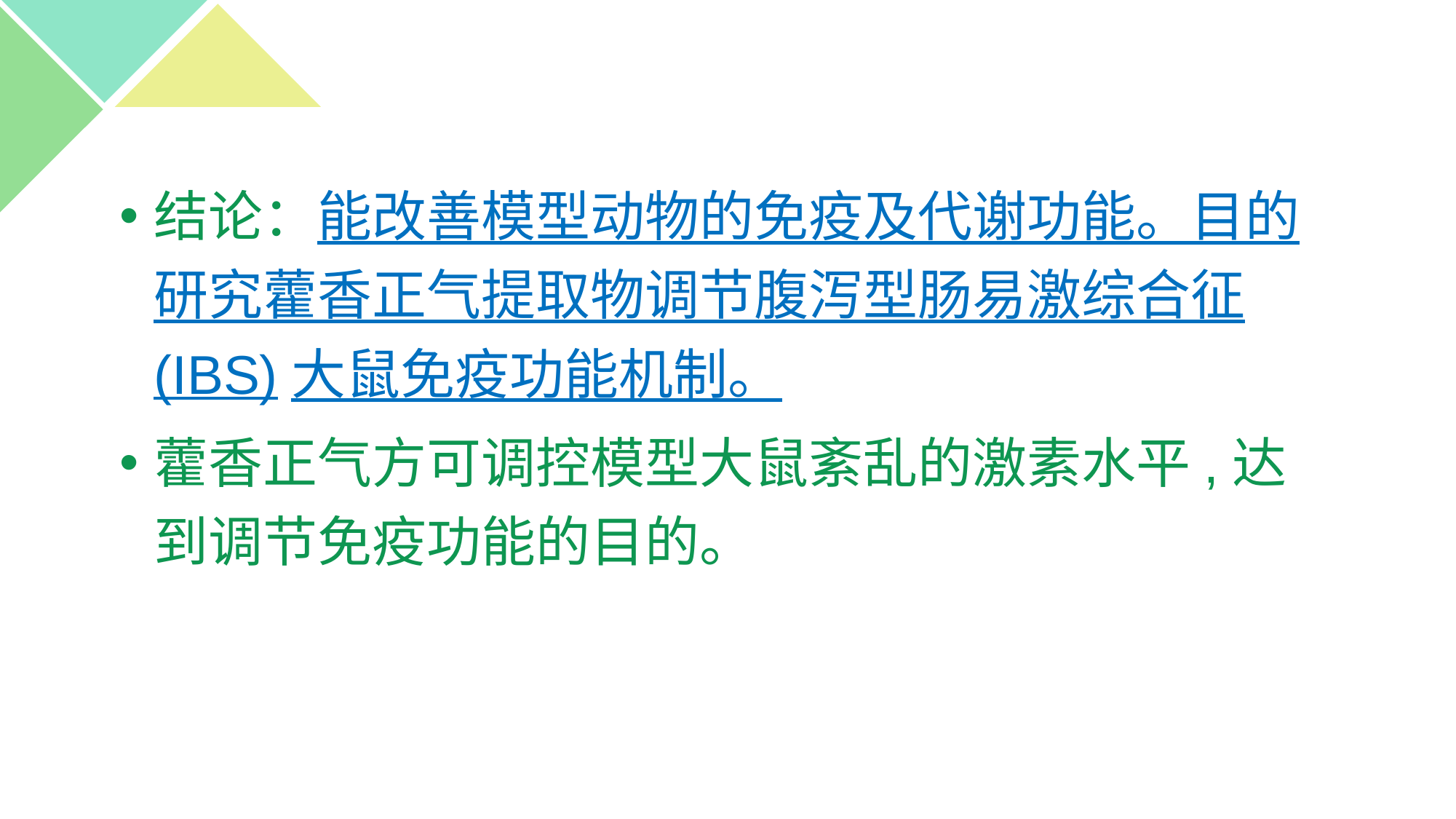

结论：能改善模型动物的免疫及代谢功能。目的研究藿香正气提取物调节腹泻型肠易激综合征(IBS)大鼠免疫功能机制。
藿香正气方可调控模型大鼠紊乱的激素水平,达到调节免疫功能的目的。